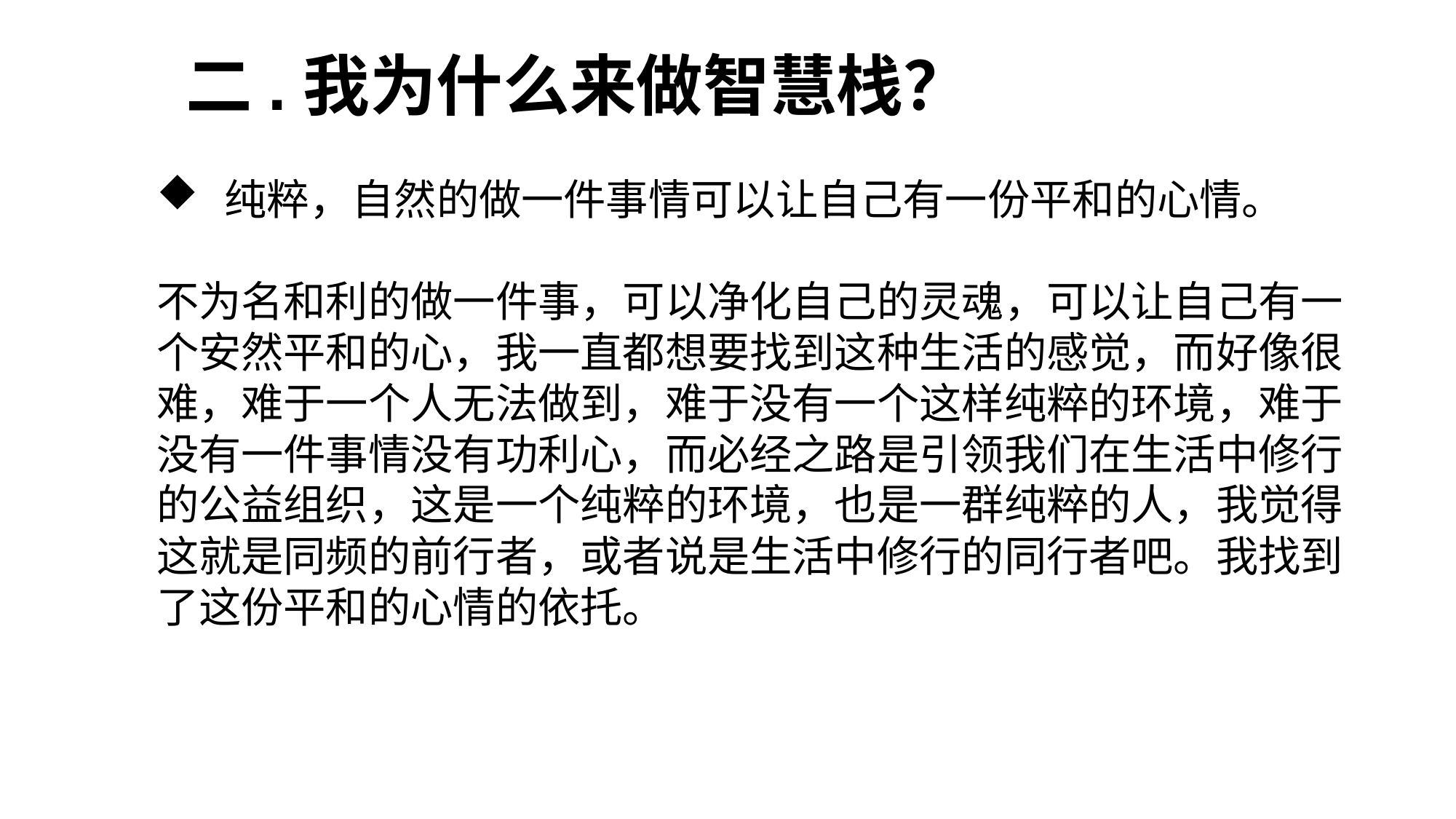

二.我为什么来做智慧栈？

纯粹，自然的做一件事情可以让自己有一份平和的心情。

不为名和利的做一件事，可以净化自己的灵魂，可以让自己有一个安然平和的心，我一直都想要找到这种生活的感觉，而好像很难，难于一个人无法做到，难于没有一个这样纯粹的环境，难于没有一件事情没有功利心，而必经之路是引领我们在生活中修行的公益组织，这是一个纯粹的环境，也是一群纯粹的人，我觉得这就是同频的前行者，或者说是生活中修行的同行者吧。我找到了这份平和的心情的依托。